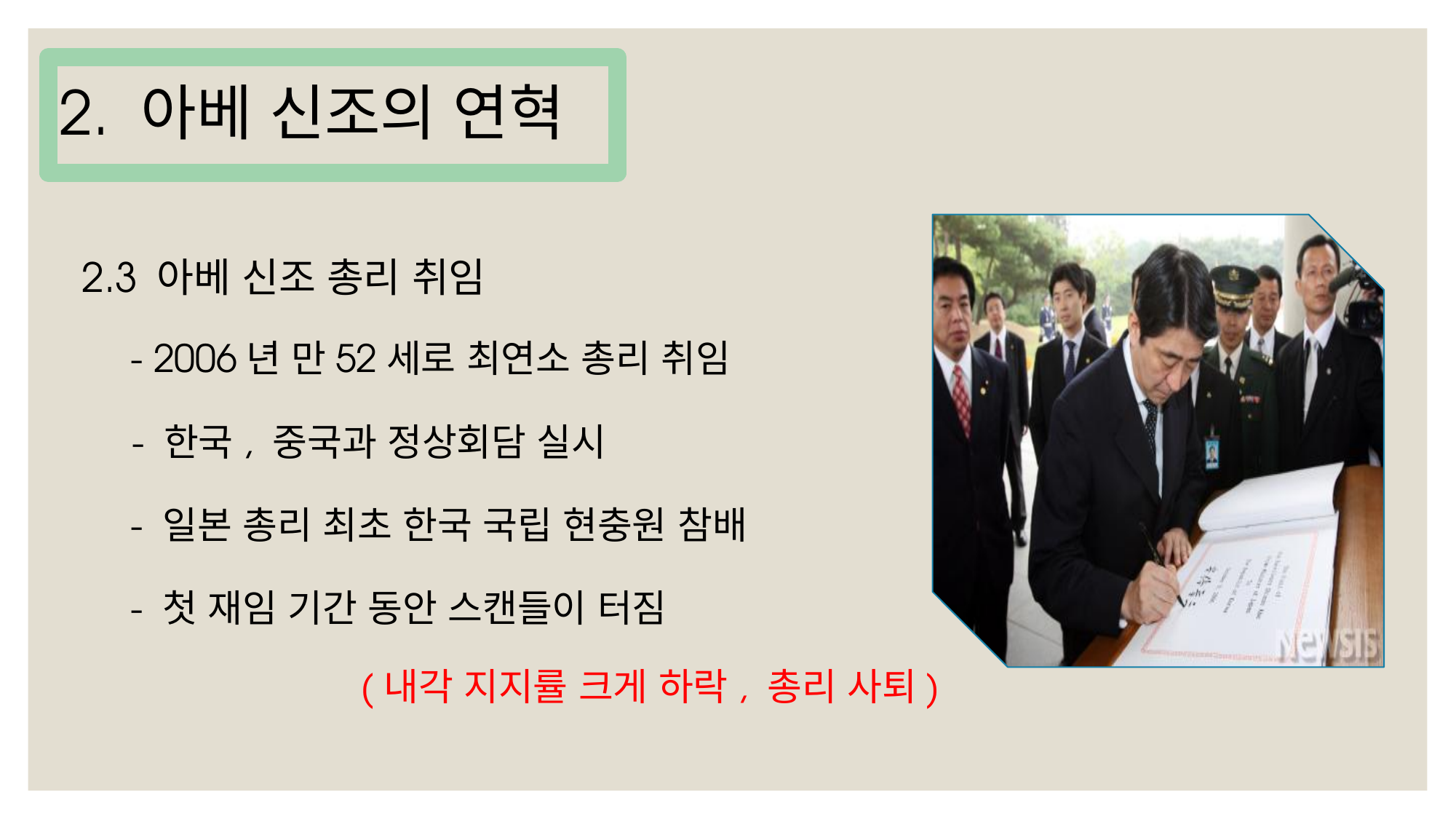

2. 아베 신조의 연혁

2.3 아베 신조 총리 취임
- 2006년 만52세로 최연소 총리 취임
- 한국, 중국과 정상회담 실시
- 일본 총리 최초 한국 국립 현충원 참배
- 첫 재임 기간 동안 스캔들이 터짐
(내각 지지률 크게 하락, 총리 사퇴)